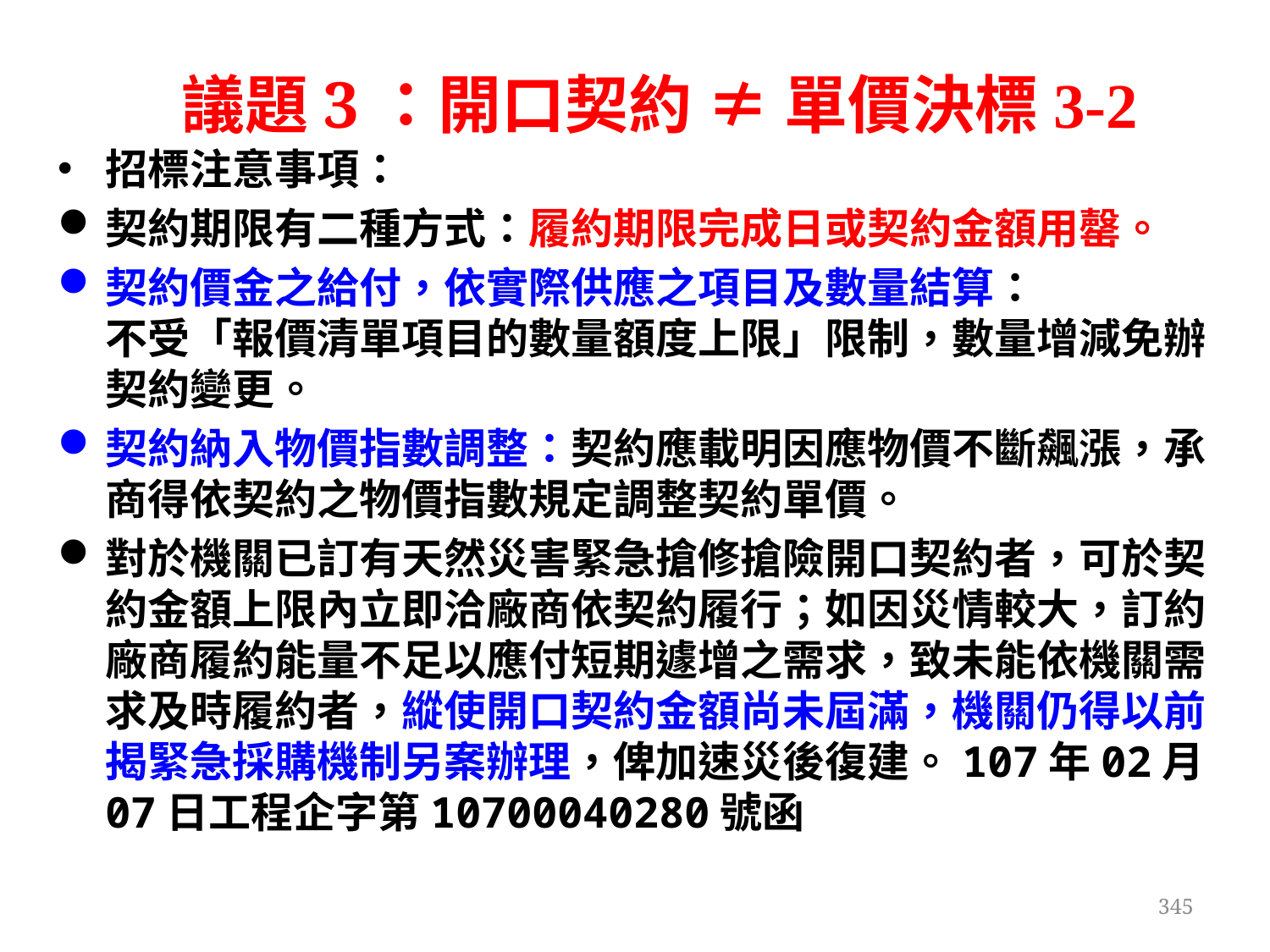

# 議題3：開口契約 ≠ 單價決標3-2
招標注意事項：
契約期限有二種方式：履約期限完成日或契約金額用罄。
契約價金之給付，依實際供應之項目及數量結算：
不受「報價清單項目的數量額度上限」限制，數量增減免辦契約變更。
契約納入物價指數調整：契約應載明因應物價不斷飆漲，承商得依契約之物價指數規定調整契約單價。
對於機關已訂有天然災害緊急搶修搶險開口契約者，可於契約金額上限內立即洽廠商依契約履行；如因災情較大，訂約廠商履約能量不足以應付短期遽增之需求，致未能依機關需求及時履約者，縱使開口契約金額尚未屆滿，機關仍得以前揭緊急採購機制另案辦理，俾加速災後復建。107年02月07日工程企字第10700040280號函

345